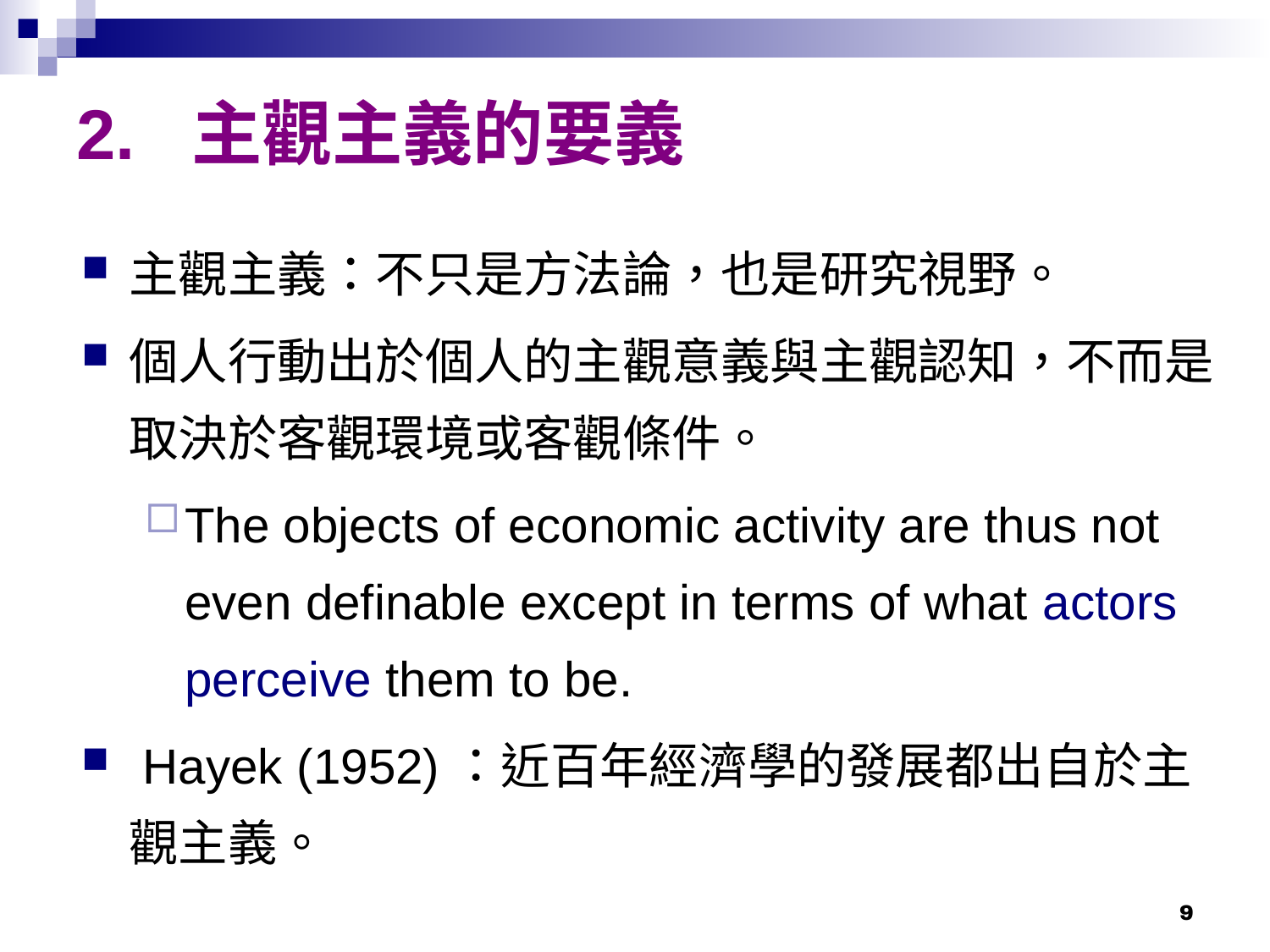

# 2.  主觀主義的要義
主觀主義：不只是方法論，也是研究視野。
個人行動出於個人的主觀意義與主觀認知，不而是取決於客觀環境或客觀條件。
The objects of economic activity are thus not even definable except in terms of what actors perceive them to be.
 Hayek (1952)：近百年經濟學的發展都出自於主觀主義。
9